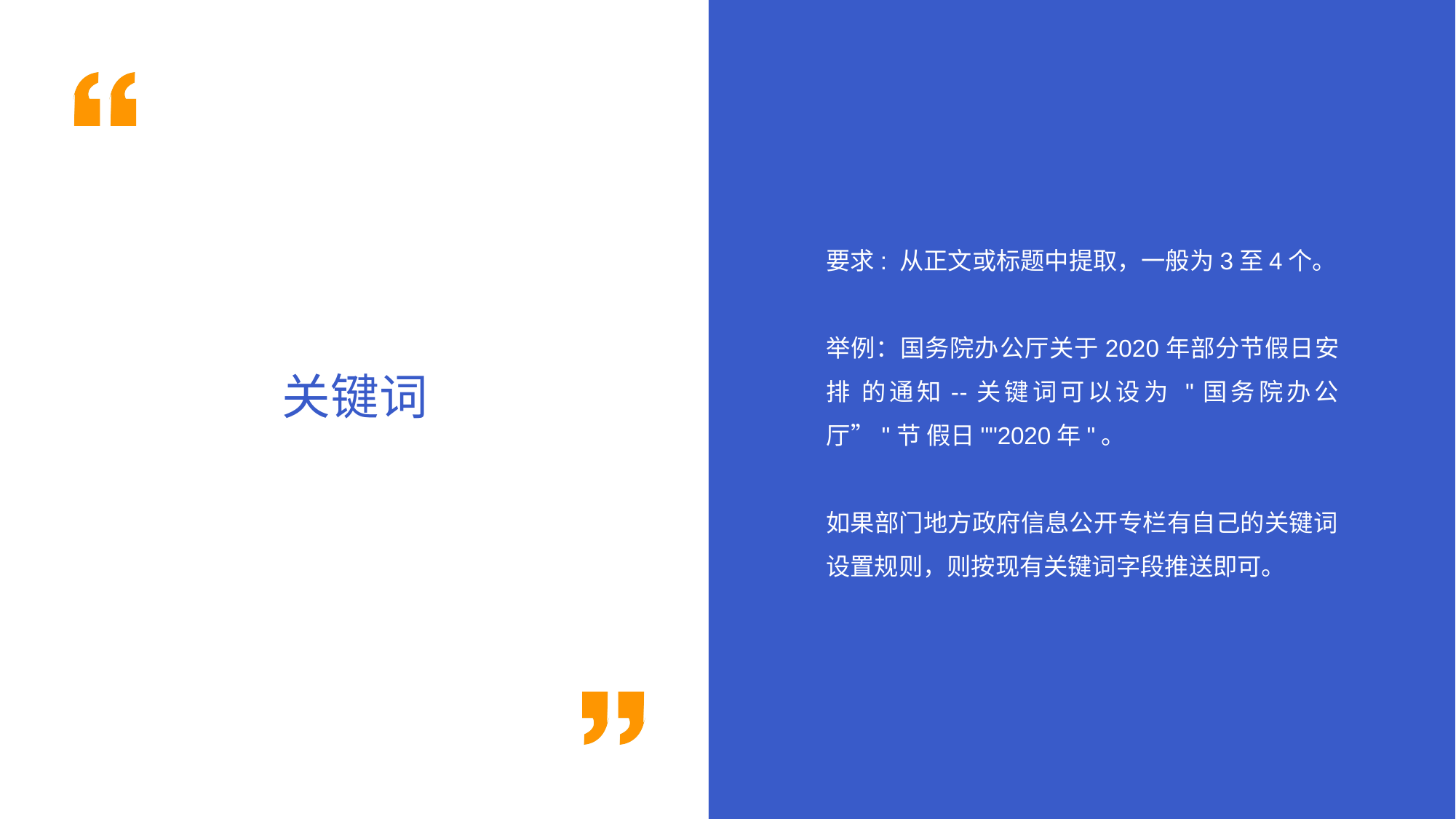

# 要求: 从正文或标题中提取，一般为3至4个。
举例：国务院办公厅关于2020年部分节假日安排 的通知--关键词可以设为 "国务院办公厅”"节 假日""2020年"。
关键词
如果部门地方政府信息公开专栏有自己的关键词 设置规则，则按现有关键词字段推送即可。